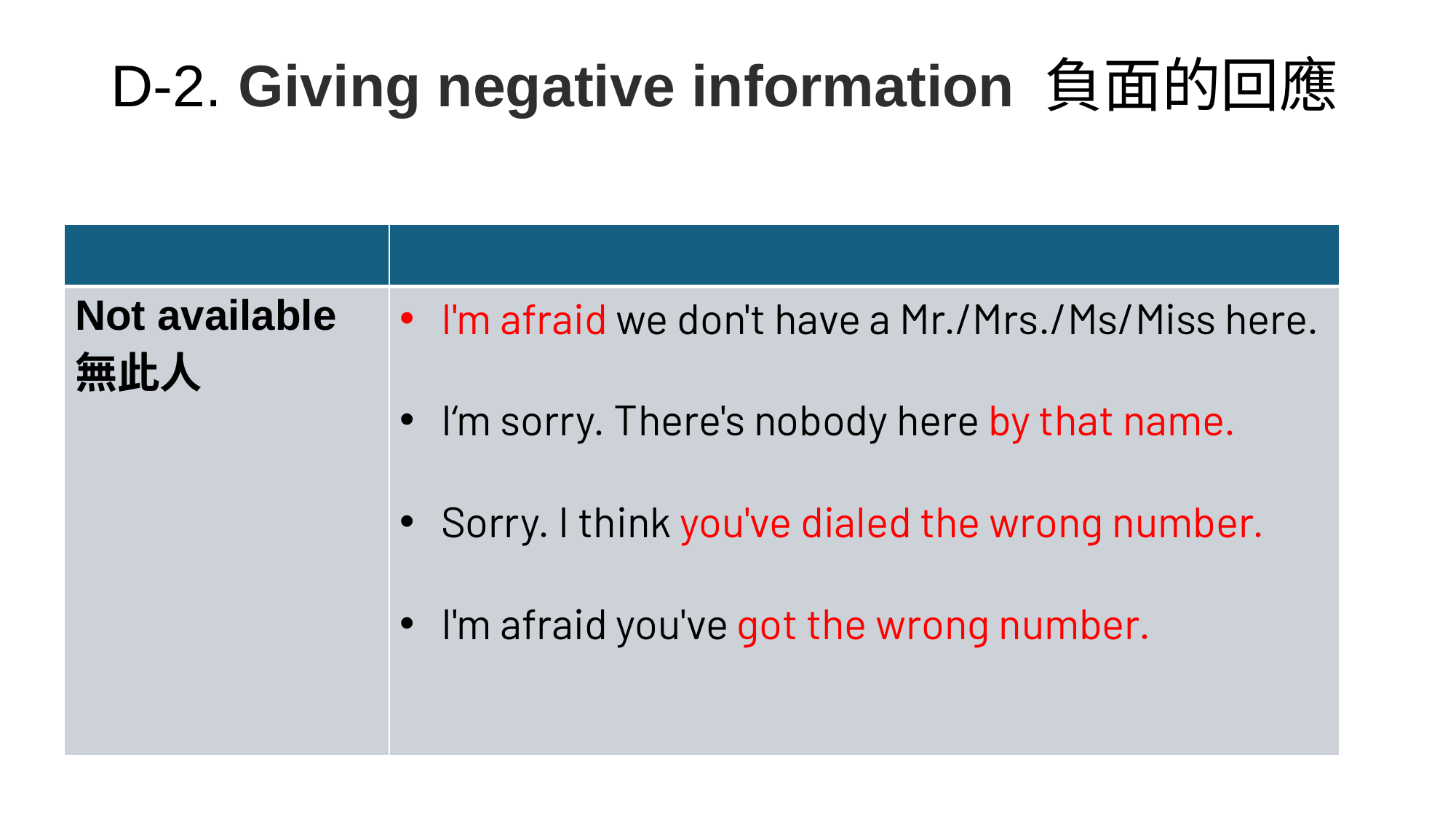

# D-2. Giving negative information 負面的回應
|  |  |
| --- | --- |
| Not available 無此人 | I'm afraid we don't have a Mr./Mrs./Ms/Miss here. I‘m sorry. There's nobody here by that name. Sorry. I think you've dialed the wrong number. I'm afraid you've got the wrong number. |